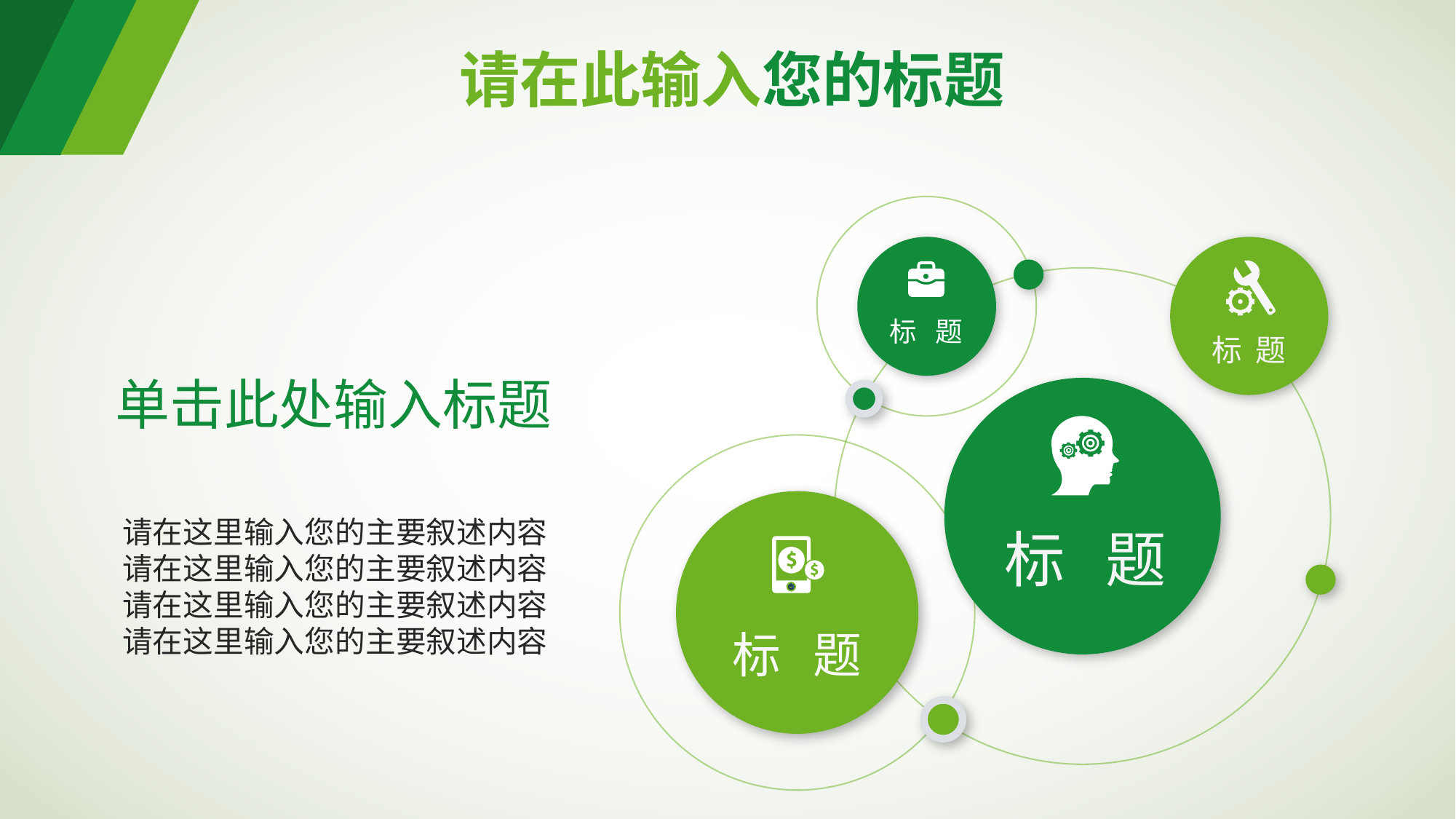

请在此输入您的标题

标   题

标  题

单击此处输入标题

标   题

请在这里输入您的主要叙述内容
请在这里输入您的主要叙述内容
请在这里输入您的主要叙述内容
请在这里输入您的主要叙述内容

标   题